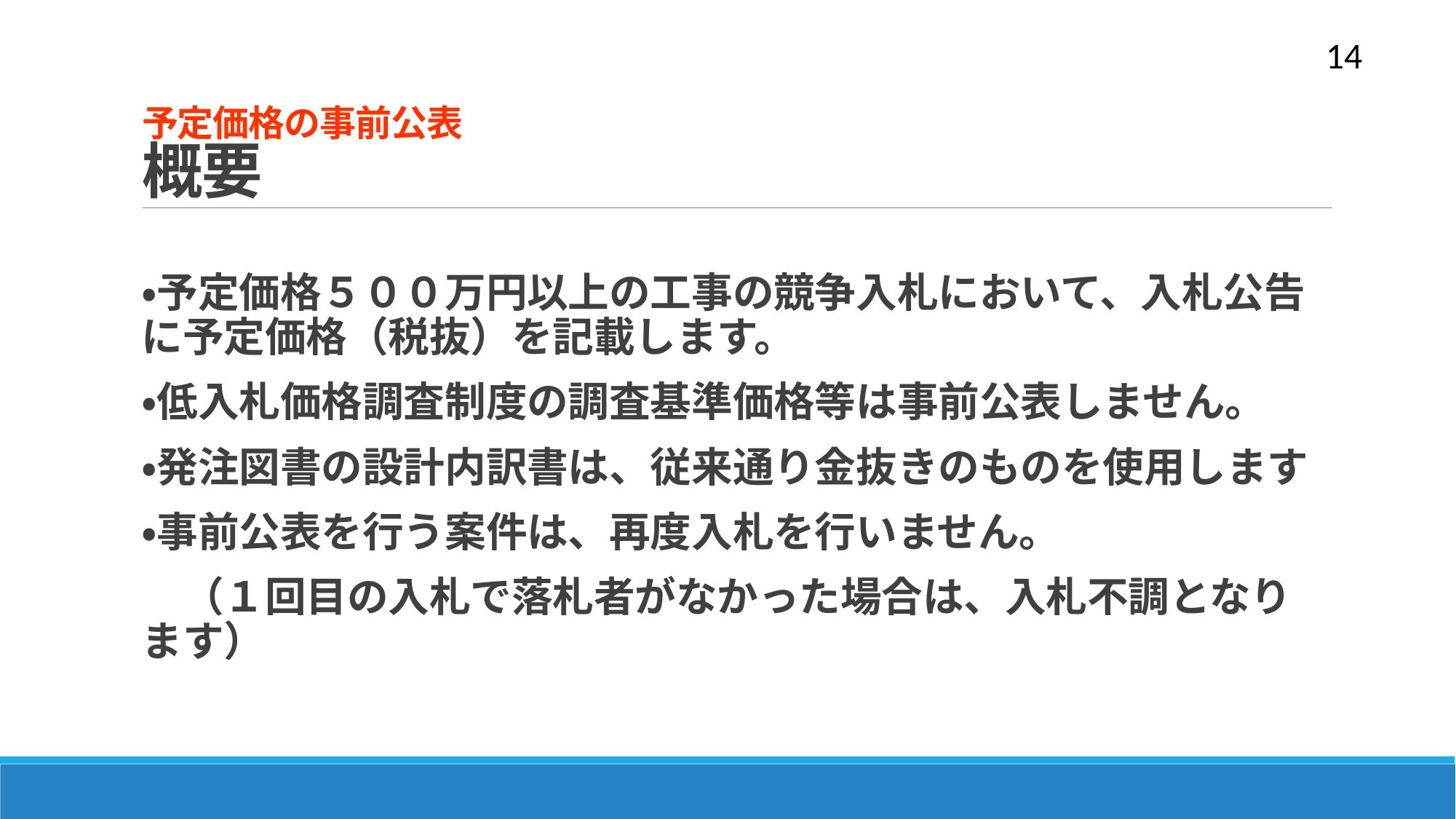

14
# 予定価格の事前公表 概要

・予定価格５００万円以上の工事の競争入札において、入札公告に予定価格（税抜）を記載します。
・低入札価格調査制度の調査基準価格等は事前公表しません。
・発注図書の設計内訳書は、従来通り金抜きのものを使用します
・事前公表を行う案件は、再度入札を行いません。
　（１回目の入札で落札者がなかった場合は、入札不調となります）